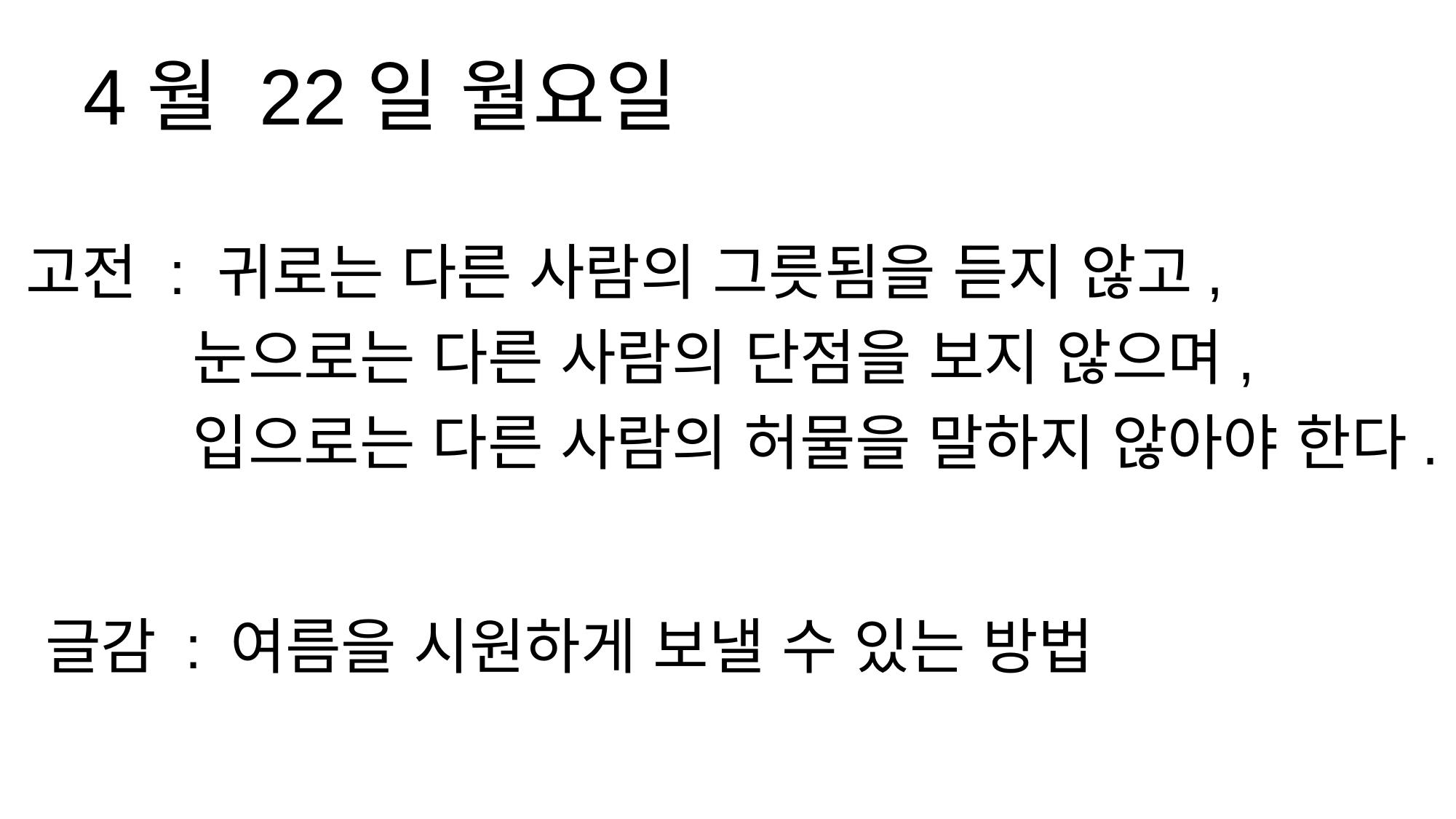

4월 22일 월요일
고전 : 귀로는 다른 사람의 그릇됨을 듣지 않고,
         눈으로는 다른 사람의 단점을 보지 않으며,
         입으로는 다른 사람의 허물을 말하지 않아야 한다.
글감 : 여름을 시원하게 보낼 수 있는 방법